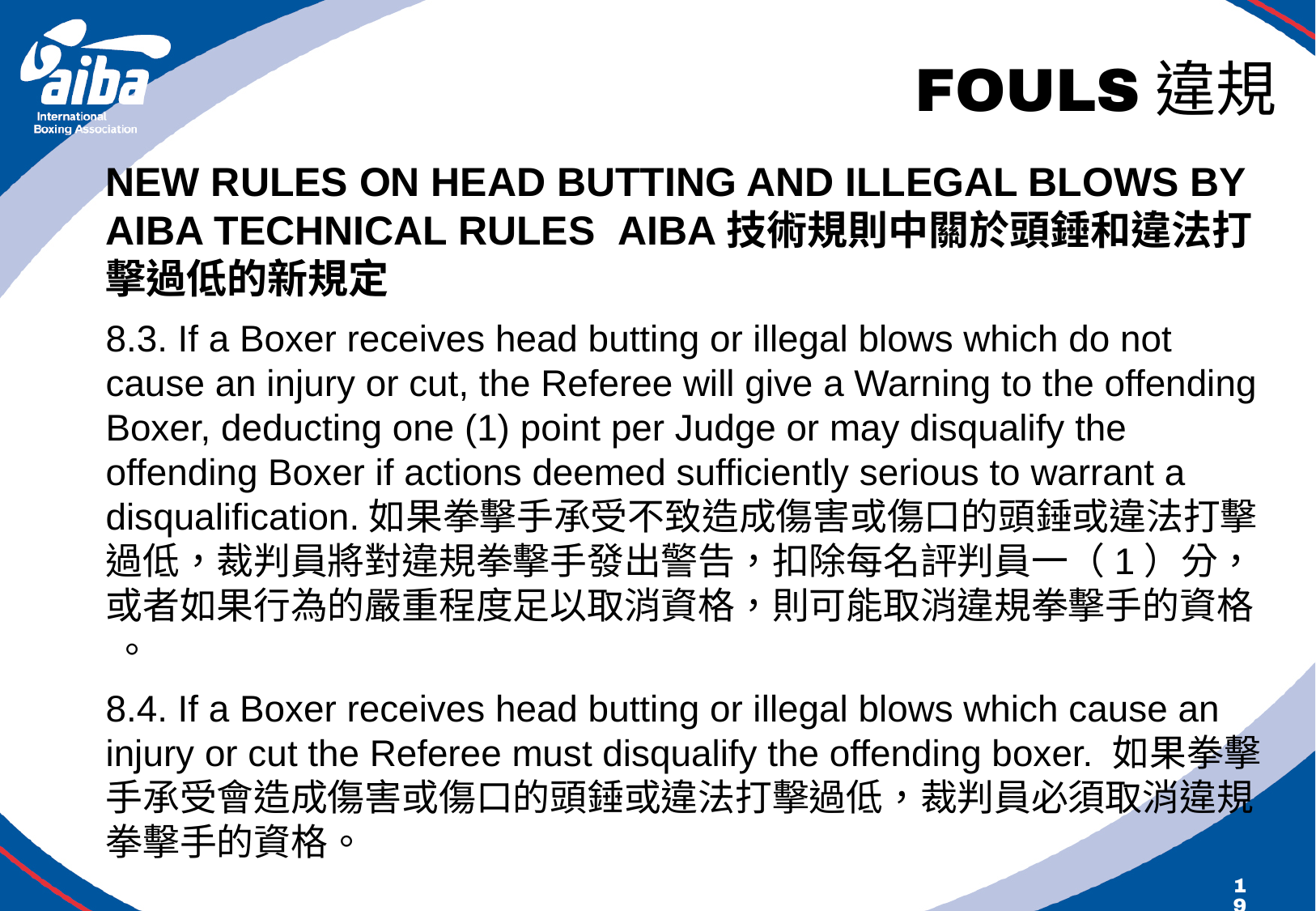

# FOULS違規
NEW RULES ON HEAD BUTTING AND ILLEGAL BLOWS BY AIBA TECHNICAL RULES  AIBA技術規則中關於頭錘和違法打擊過低的新規定
8.3. If a Boxer receives head butting or illegal blows which do not cause an injury or cut, the Referee will give a Warning to the offending Boxer, deducting one (1) point per Judge or may disqualify the offending Boxer if actions deemed sufficiently serious to warrant a disqualification.如果拳擊手承受不致造成傷害或傷口的頭錘或違法打擊過低，裁判員將對違規拳擊手發出警告，扣除每名評判員一（1）分，或者如果行為的嚴重程度足以取消資格，則可能取消違規拳擊手的資格 。
8.4. If a Boxer receives head butting or illegal blows which cause an injury or cut the Referee must disqualify the offending boxer. 如果拳擊手承受會造成傷害或傷口的頭錘或違法打擊過低，裁判員必須取消違規拳擊手的資格。
193